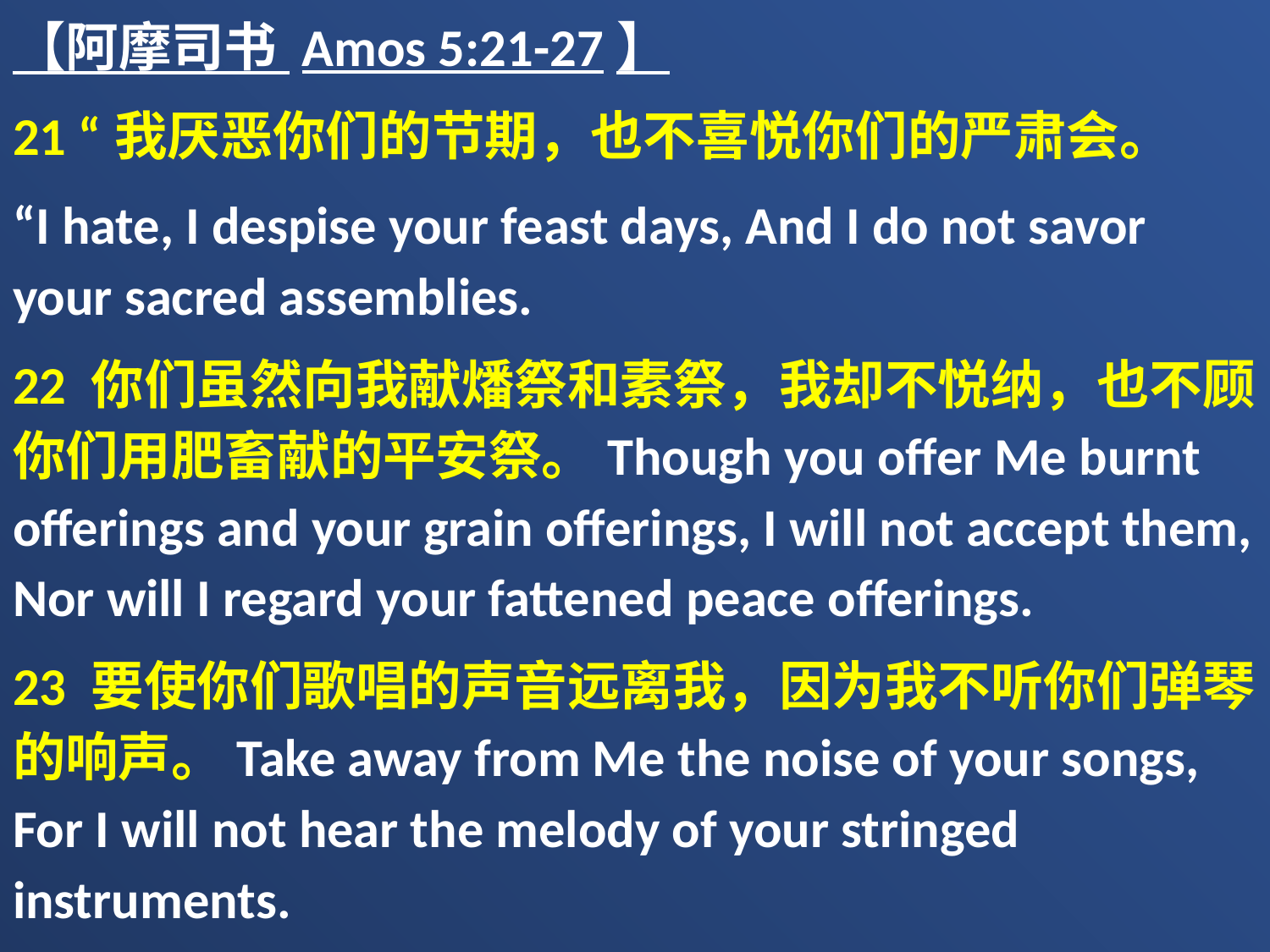

【阿摩司书 Amos 5:21-27】
21 “我厌恶你们的节期，也不喜悦你们的严肃会。
“I hate, I despise your feast days, And I do not savor your sacred assemblies.
22 你们虽然向我献燔祭和素祭，我却不悦纳，也不顾你们用肥畜献的平安祭。Though you offer Me burnt offerings and your grain offerings, I will not accept them, Nor will I regard your fattened peace offerings.
23 要使你们歌唱的声音远离我，因为我不听你们弹琴的响声。Take away from Me the noise of your songs, For I will not hear the melody of your stringed instruments.